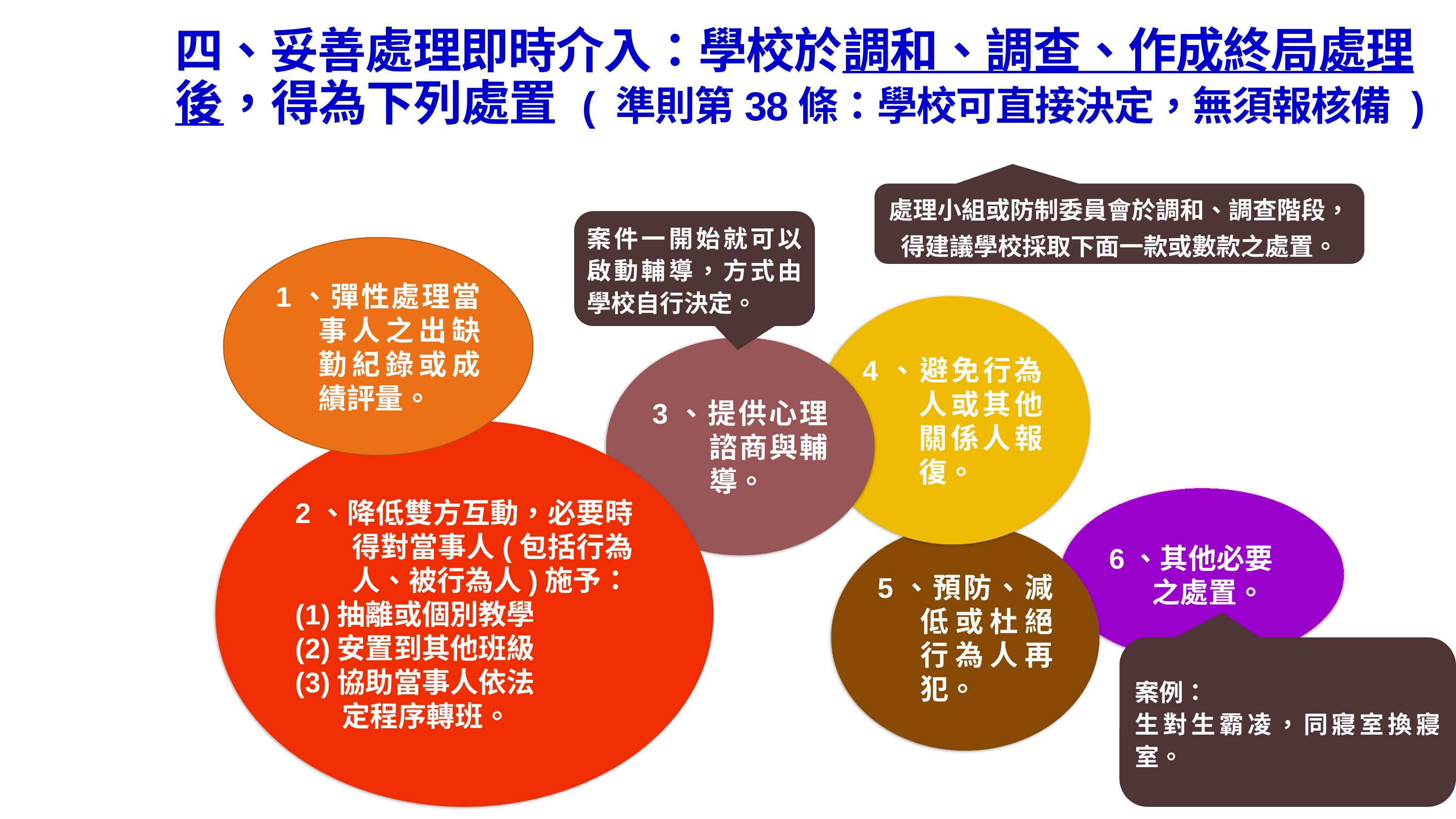

四、妥善處理即時介入：學校於調和、調查、作成終局處理後，得為下列處置 ( 準則第38條：學校可直接決定，無須報核備 )
處理小組或防制委員會於調和、調查階段，
得建議學校採取下面一款或數款之處置。
案件一開始就可以啟動輔導，方式由學校自行決定。
1、彈性處理當事人之出缺勤紀錄或成績評量。
4、避免行為人或其他關係人報復。
3、提供心理諮商與輔導。
2、降低雙方互動，必要時得對當事人(包括行為人、被行為人)施予：
(1)抽離或個別教學
(2)安置到其他班級
(3)協助當事人依法
     定程序轉班。
6、其他必要之處置。
5、預防、減低或杜絕行為人再犯。
案例：
生對生霸凌，同寢室換寢室。